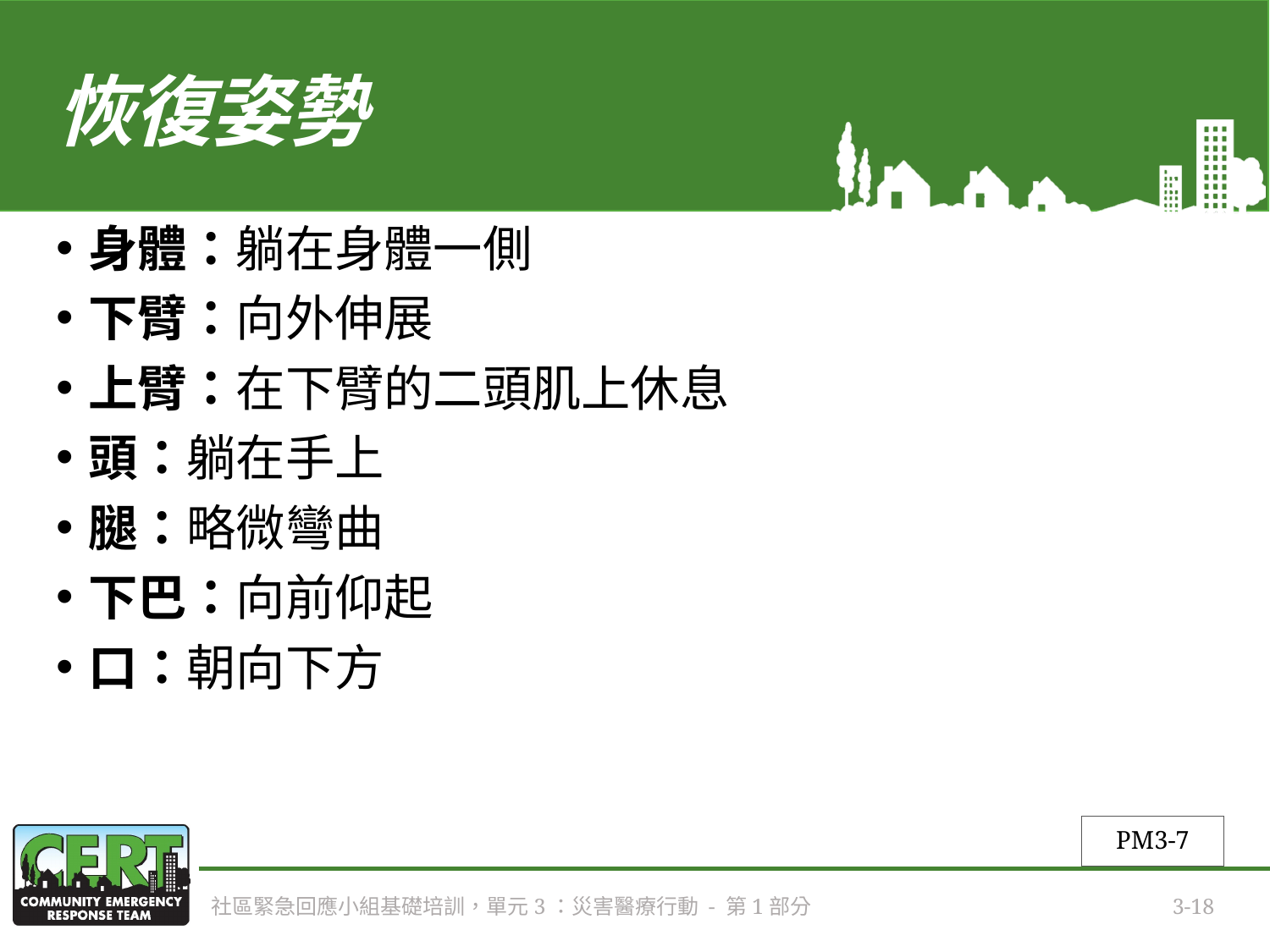

# 恢復姿勢
身體：躺在身體一側
下臂：向外伸展
上臂：在下臂的二頭肌上休息
頭：躺在手上
腿：略微彎曲
下巴：向前仰起
口：朝向下方
PM3-7
社區緊急回應小組基礎培訓，單元3：災害醫療行動 - 第1部分
3-18